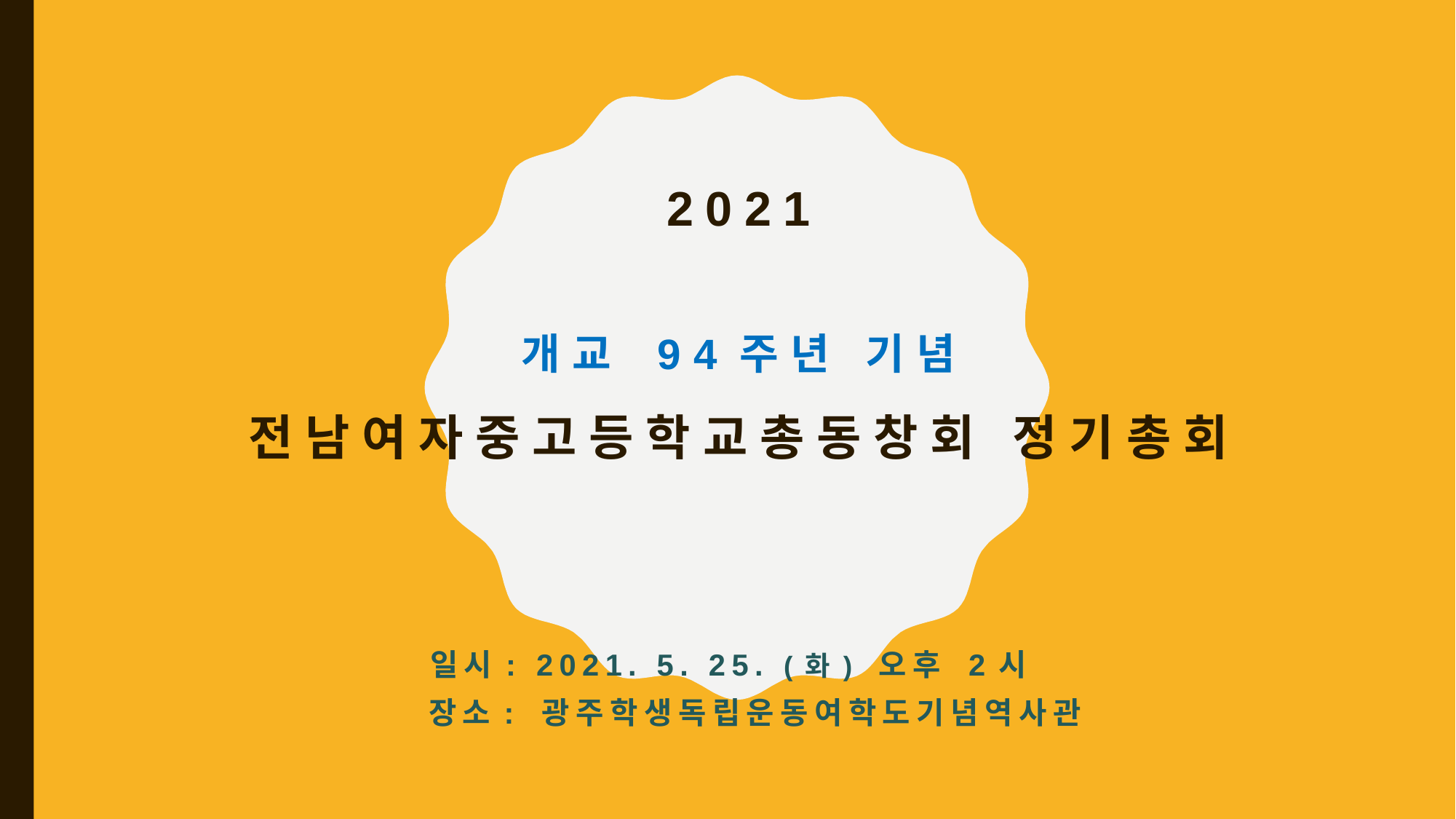

# 2021 개교 94주년 기념 전남여자중고등학교총동창회 정기총회
         일시: 2021. 5. 25. (화) 오후 2시
          장소: 광주학생독립운동여학도기념역사관